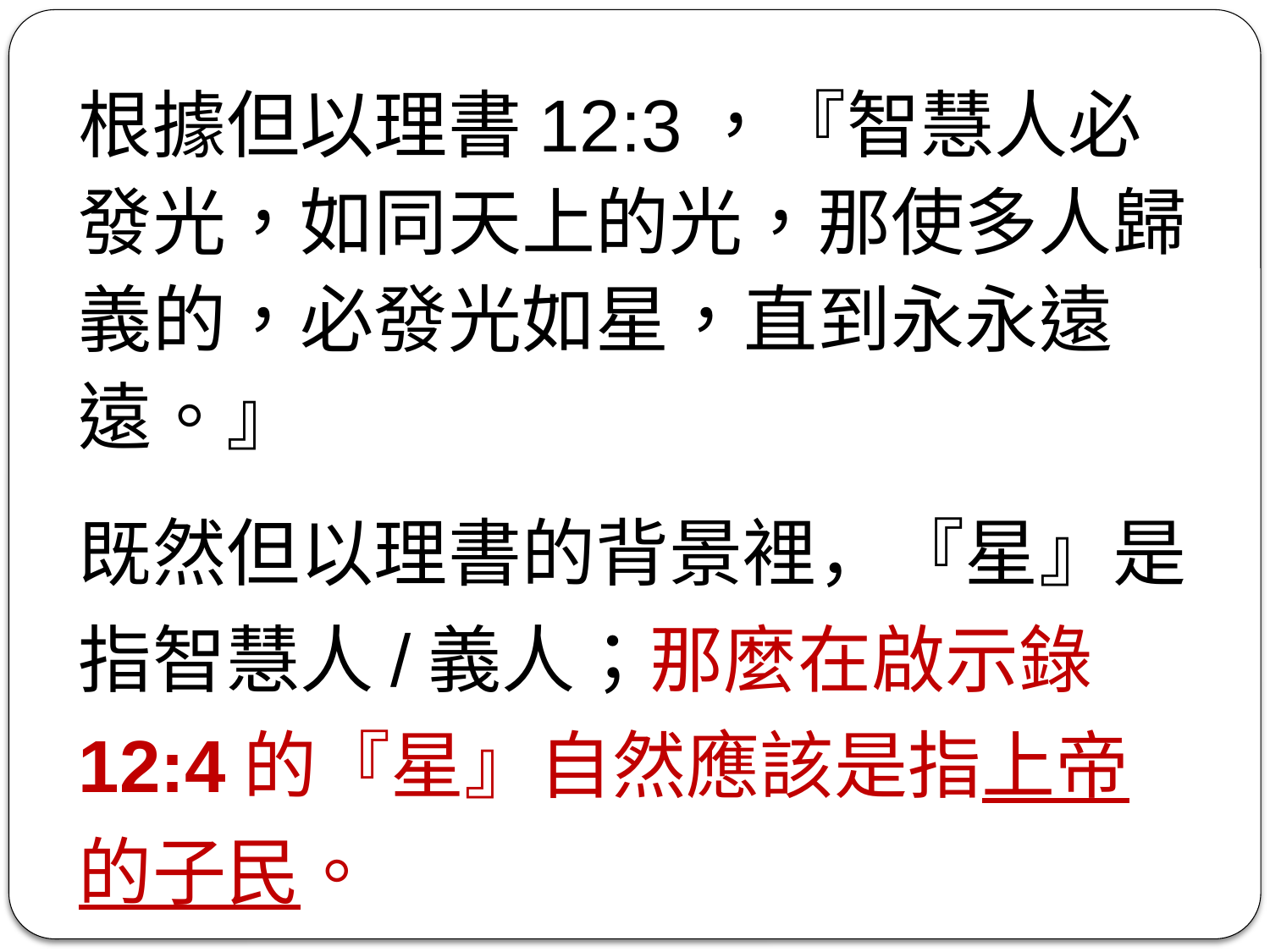

根據但以理書12:3，『智慧人必發光，如同天上的光，那使多人歸義的，必發光如星，直到永永遠遠。』
既然但以理書的背景裡，『星』是指智慧人/義人；那麼在啟示錄 12:4的『星』自然應該是指上帝的子民。